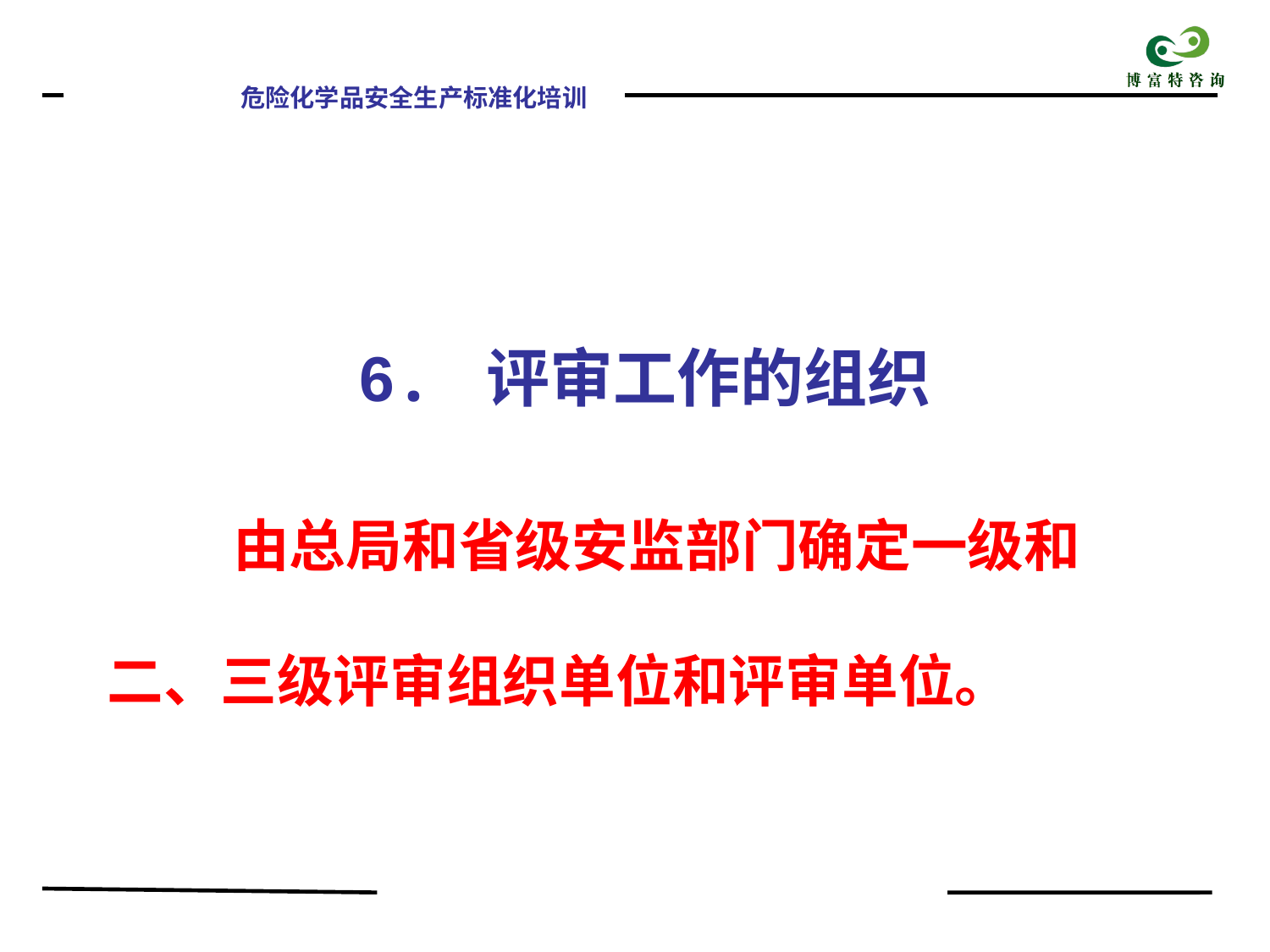

6. 评审工作的组织
 由总局和省级安监部门确定一级和二、三级评审组织单位和评审单位。